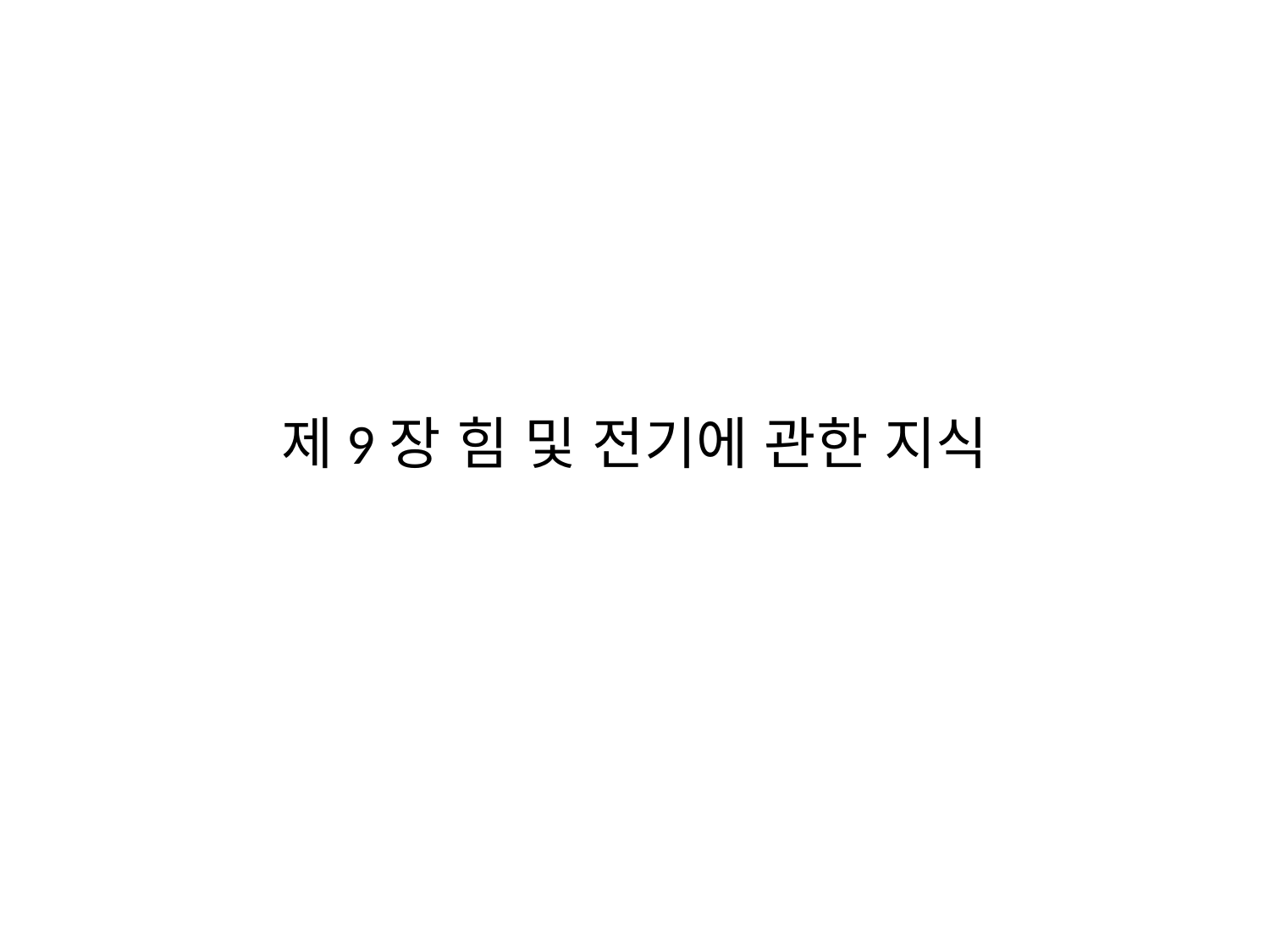

# 제9장 힘 및 전기에 관한 지식